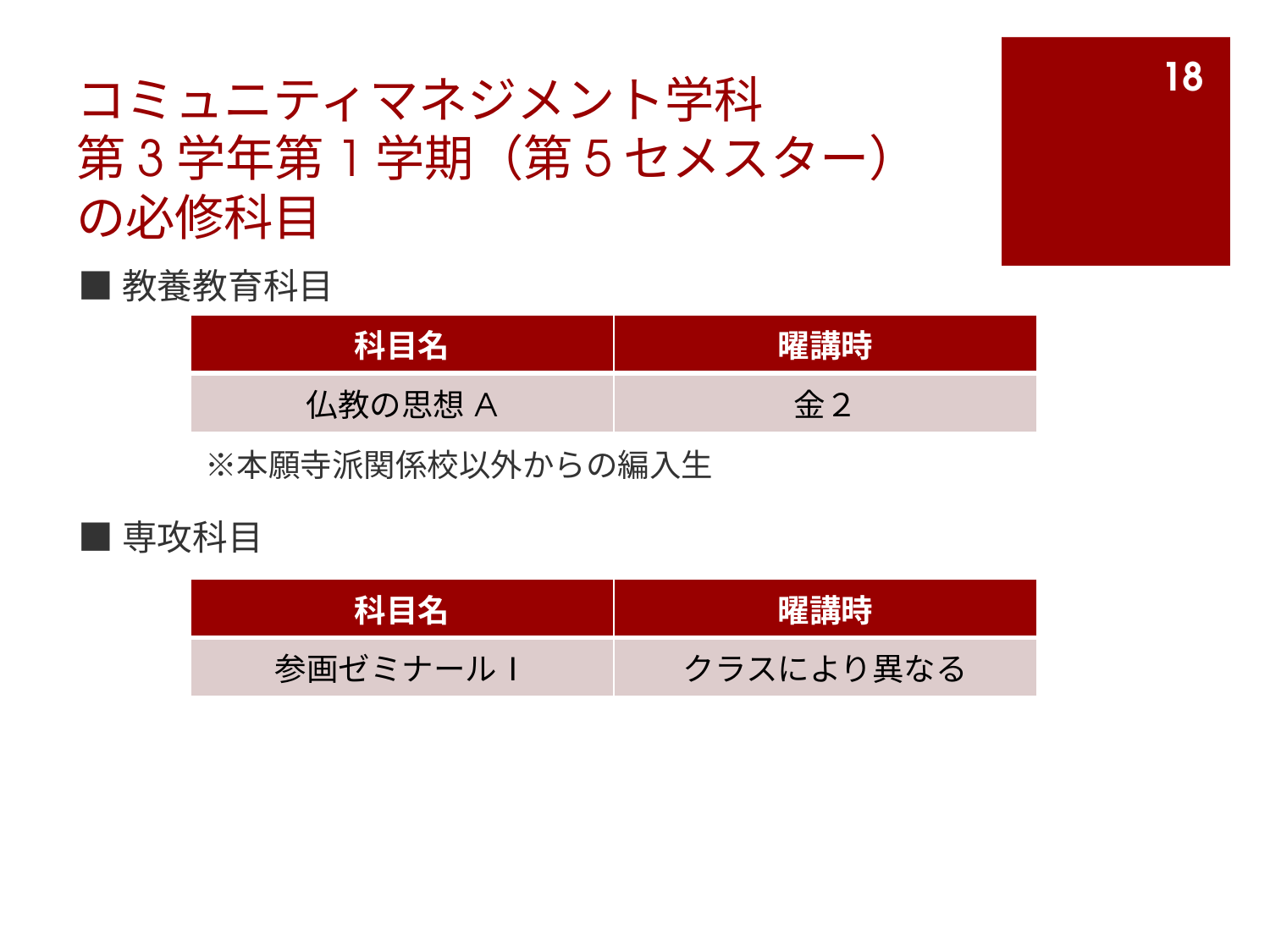

18
# コミュニティマネジメント学科 第3学年第1学期（第5セメスター）の必修科目
■教養教育科目

　　　　※本願寺派関係校以外からの編入生
■専攻科目

| 科目名 | 曜講時 |
| --- | --- |
| 仏教の思想A | 金２ |
| 科目名 | 曜講時 |
| --- | --- |
| 参画ゼミナールⅠ | クラスにより異なる |